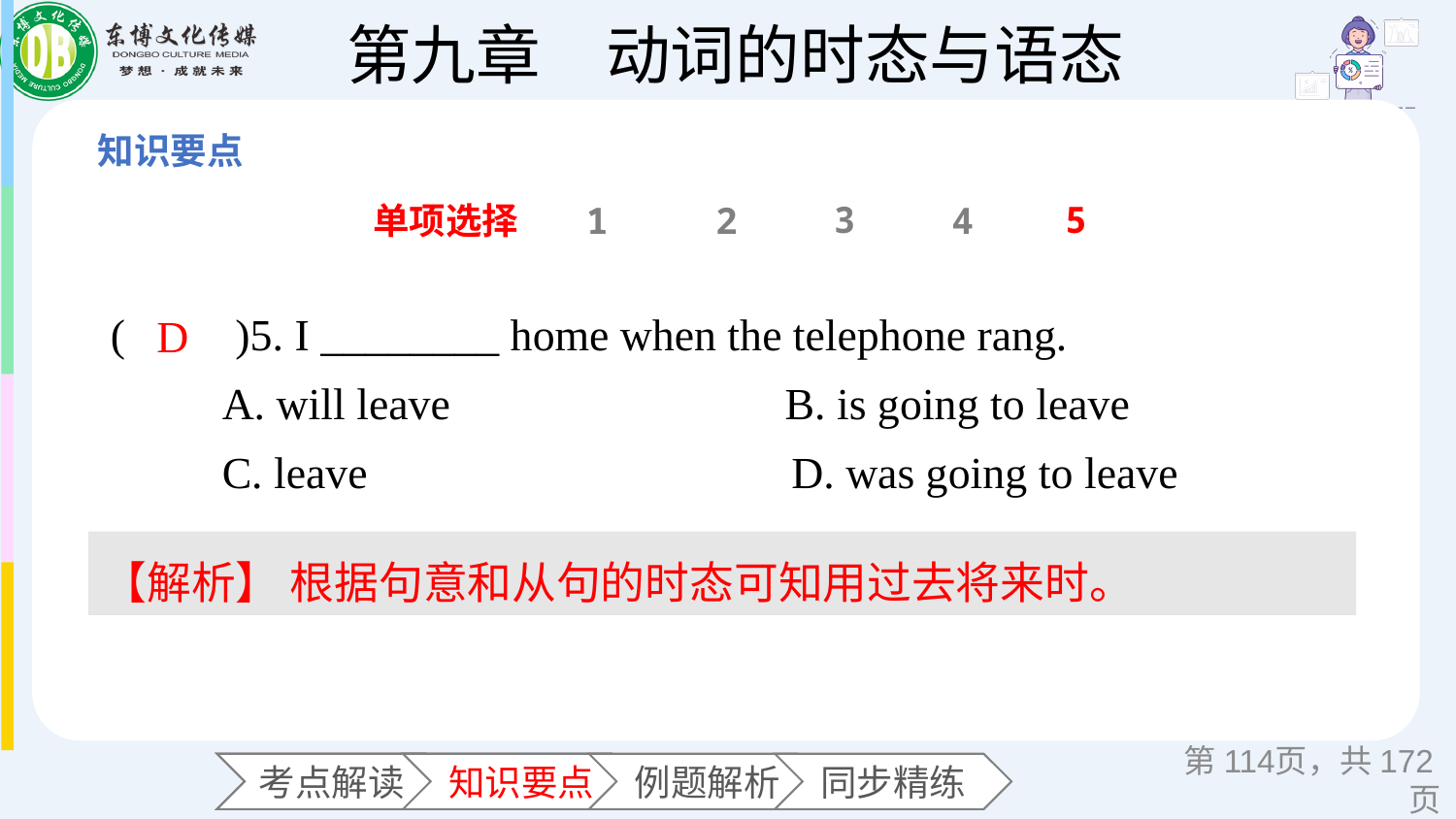

3
5
单项选择
1
2
4
(　　)5. I ________ home when the telephone rang.
          A. will leave                              B. is going to leave
          C. leave                                      D. was going to leave
D
【解析】 根据句意和从句的时态可知用过去将来时。
第114页，共172页